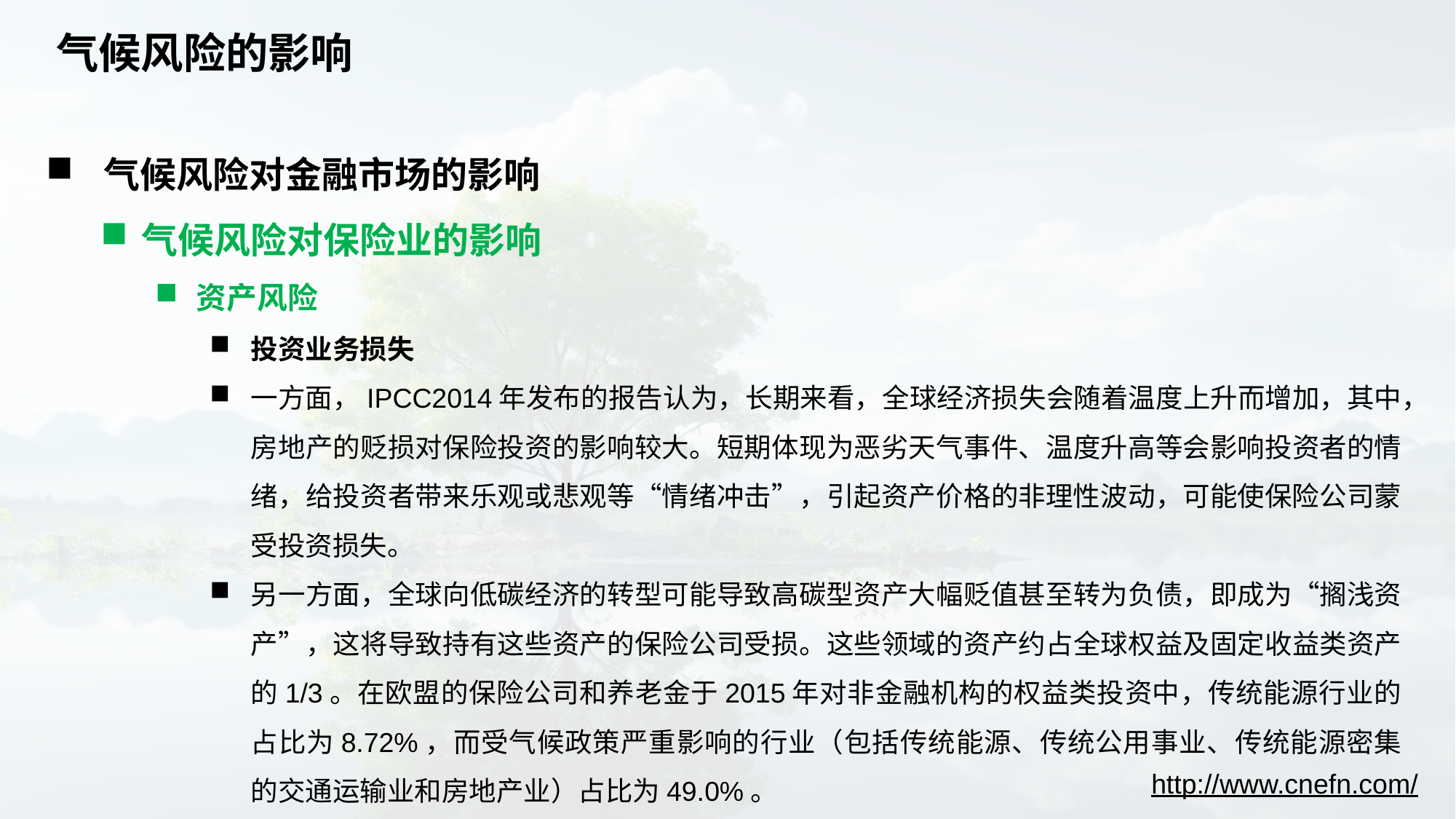

# 气候风险的影响
 气候风险对金融市场的影响
气候风险对保险业的影响
资产风险
投资业务损失
一方面，IPCC2014年发布的报告认为，长期来看，全球经济损失会随着温度上升而增加，其中，房地产的贬损对保险投资的影响较大。短期体现为恶劣天气事件、温度升高等会影响投资者的情绪，给投资者带来乐观或悲观等“情绪冲击”，引起资产价格的非理性波动，可能使保险公司蒙受投资损失。
另一方面，全球向低碳经济的转型可能导致高碳型资产大幅贬值甚至转为负债，即成为“搁浅资产”，这将导致持有这些资产的保险公司受损。这些领域的资产约占全球权益及固定收益类资产的1/3。在欧盟的保险公司和养老金于2015年对非金融机构的权益类投资中，传统能源行业的占比为8.72%，而受气候政策严重影响的行业（包括传统能源、传统公用事业、传统能源密集的交通运输业和房地产业）占比为49.0%。